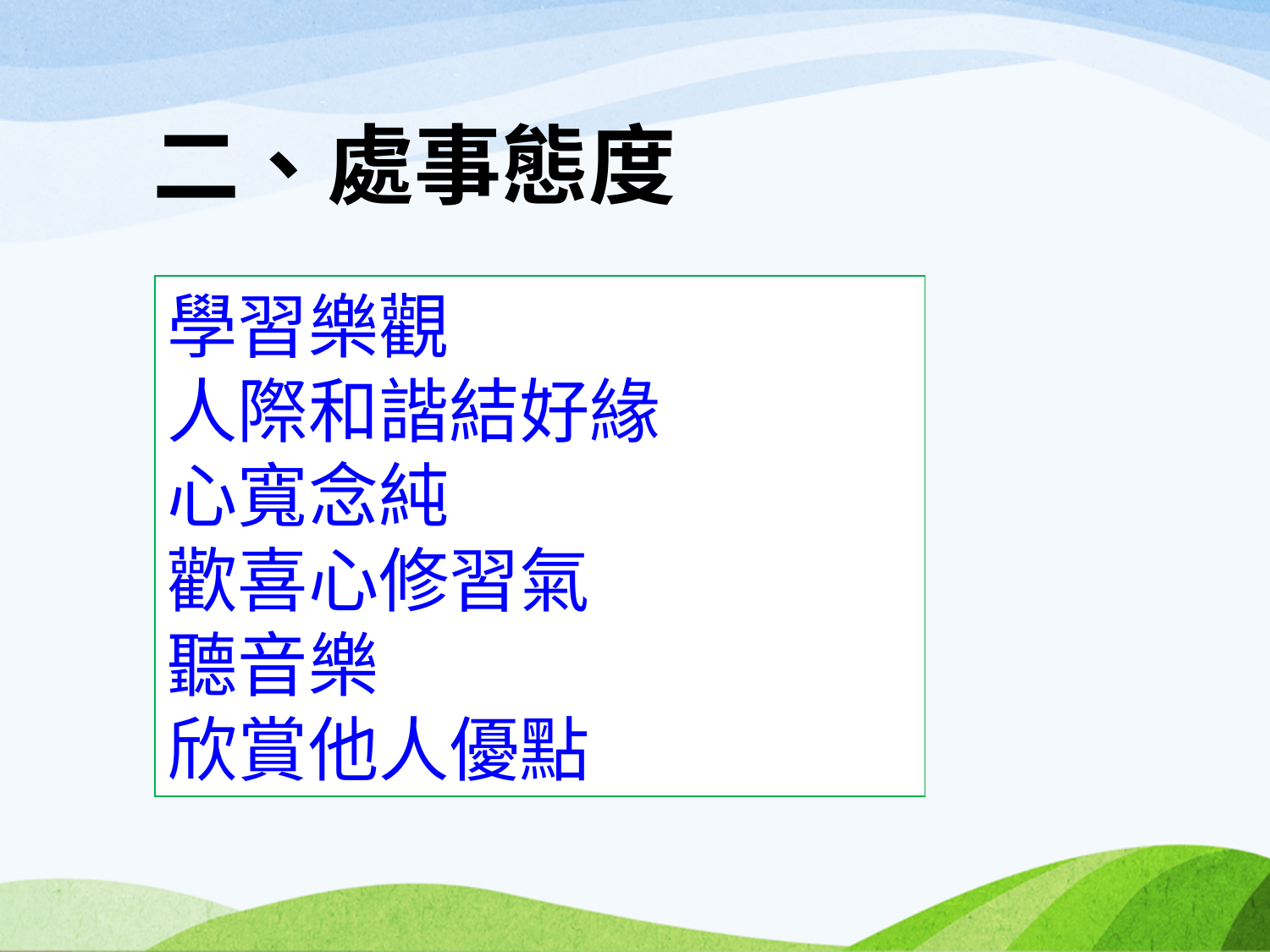

# 二、處事態度
學習樂觀
人際和諧結好緣
心寬念純
歡喜心修習氣
聽音樂
欣賞他人優點